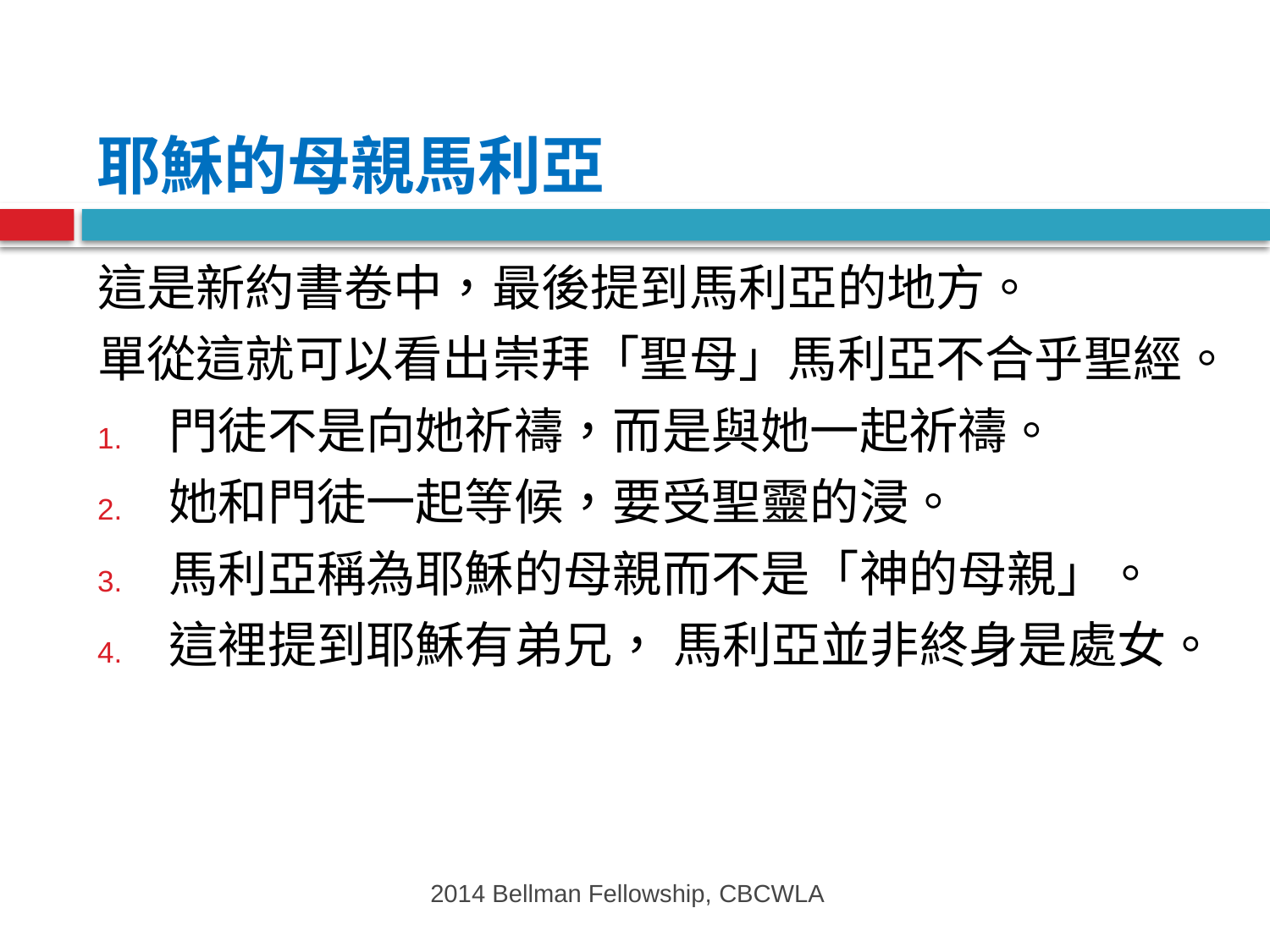

# 耶穌的母親馬利亞
這是新約書卷中，最後提到馬利亞的地方。
單從這就可以看出崇拜「聖母」馬利亞不合乎聖經。
門徒不是向她祈禱，而是與她一起祈禱。
她和門徒一起等候，要受聖靈的浸。
馬利亞稱為耶穌的母親而不是「神的母親」。
這裡提到耶穌有弟兄， 馬利亞並非終身是處女。
2014 Bellman Fellowship, CBCWLA